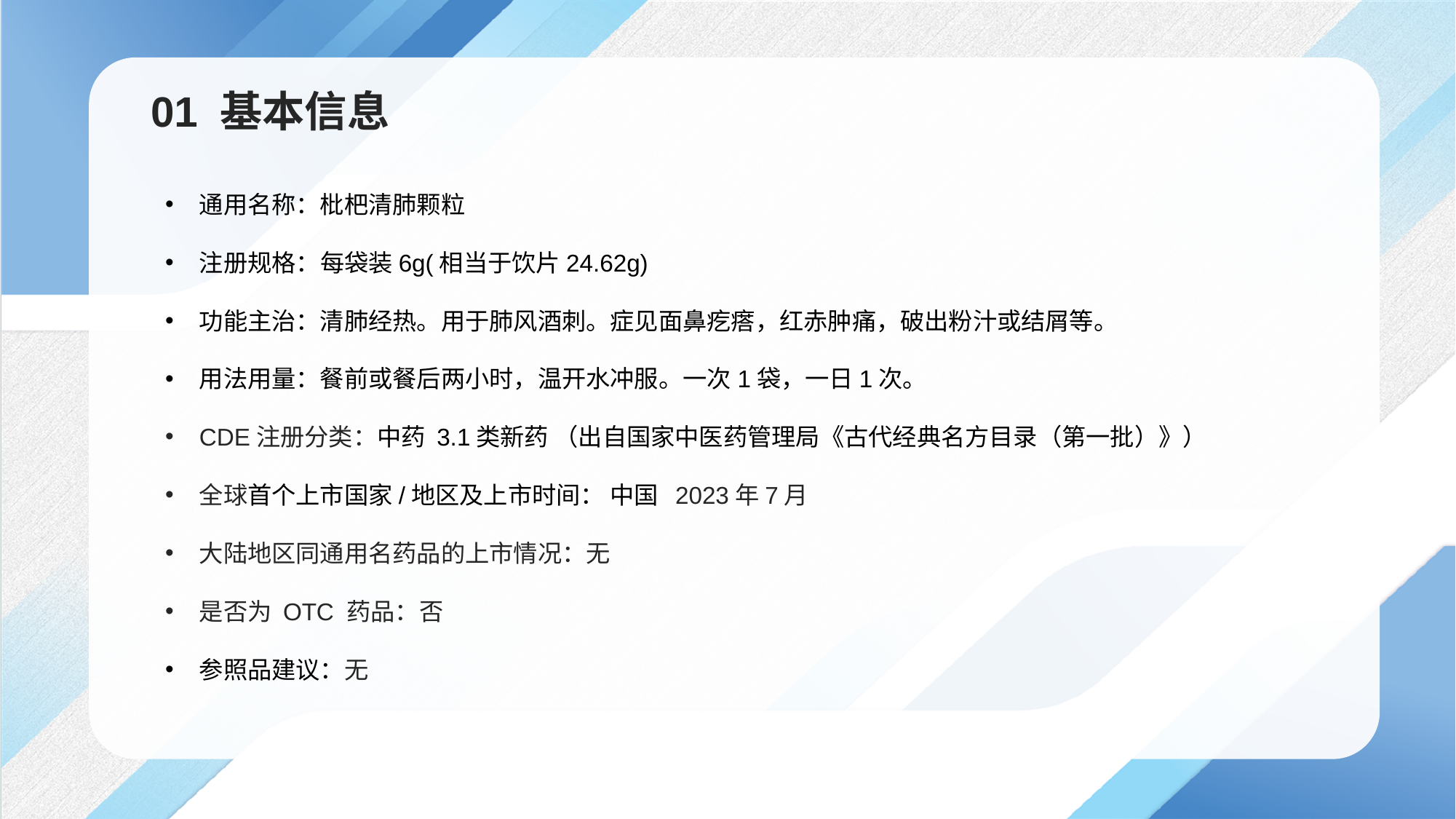

01 基本信息
通用名称：枇杷清肺颗粒
注册规格：每袋装6g(相当于饮片24.62g)
功能主治：清肺经热。用于肺风酒刺。症见面鼻疙瘩，红赤肿痛，破出粉汁或结屑等。
用法用量：餐前或餐后两小时，温开水冲服。一次1袋，一日1次。
CDE注册分类：中药 3.1类新药 （出自国家中医药管理局《古代经典名方目录（第一批）》）
全球首个上市国家/地区及上市时间： 中国  2023年7月
大陆地区同通用名药品的上市情况：无
是否为 OTC 药品：否
参照品建议：无